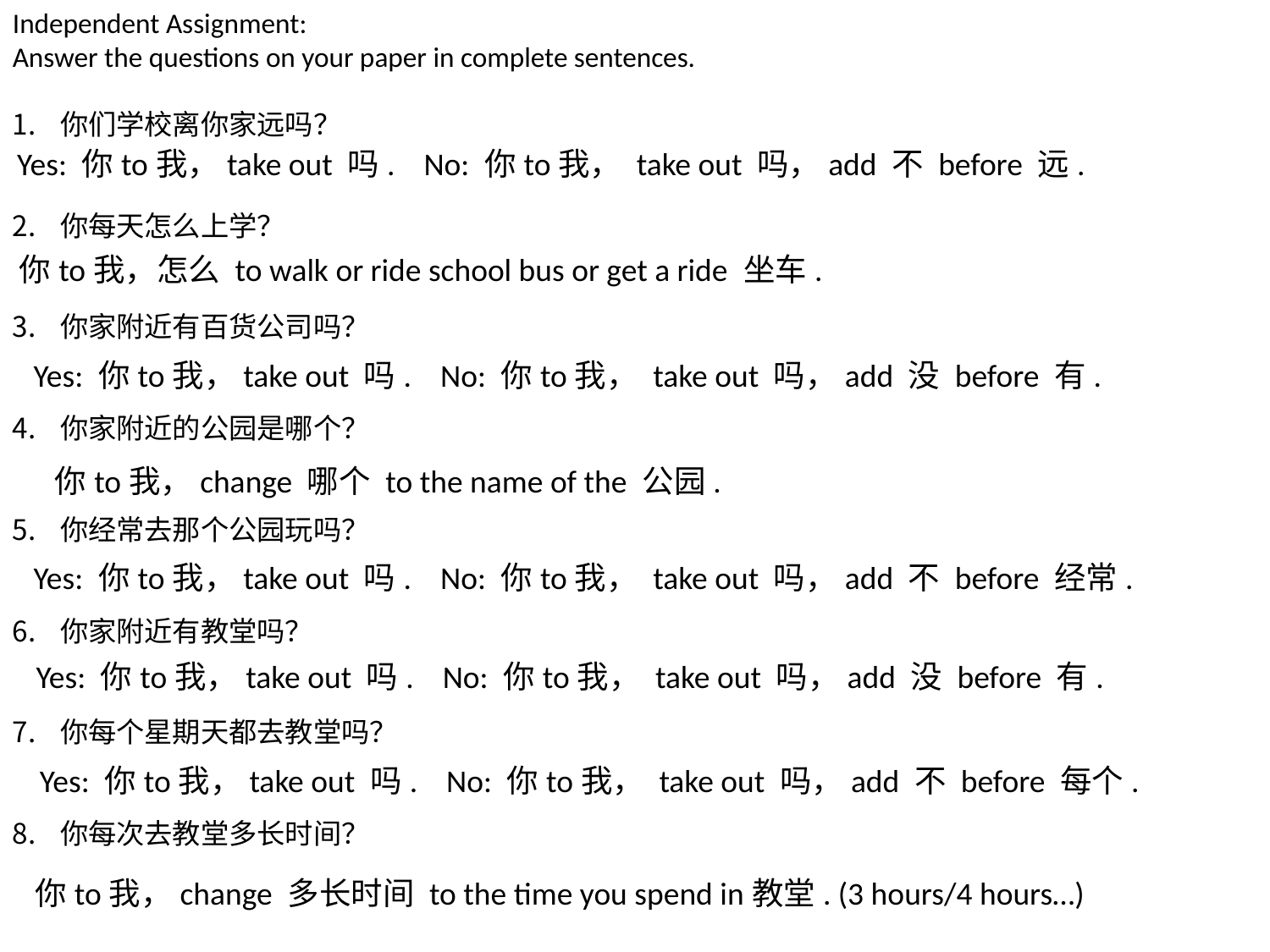

Independent Assignment:
Answer the questions on your paper in complete sentences.

你们学校离你家远吗？

你每天怎么上学？

你家附近有百货公司吗？

你家附近的公园是哪个？

你经常去那个公园玩吗？

你家附近有教堂吗？

你每个星期天都去教堂吗？

你每次去教堂多长时间？

Yes: 你to我，take out 吗.    No: 你to我， take out 吗，add 不 before 远.
你to我，怎么 to walk or ride school bus or get a ride 坐车.
Yes: 你to我，take out 吗.    No: 你to我， take out 吗，add 没 before 有.
你to我，change 哪个 to the name of the 公园.
Yes: 你to我，take out 吗.    No: 你to我， take out 吗，add 不 before 经常.
Yes: 你to我，take out 吗.    No: 你to我， take out 吗，add 没 before 有.
Yes: 你to我，take out 吗.    No: 你to我， take out 吗，add 不 before 每个.
你to我，change 多长时间 to the time you spend in教堂. (3 hours/4 hours…)